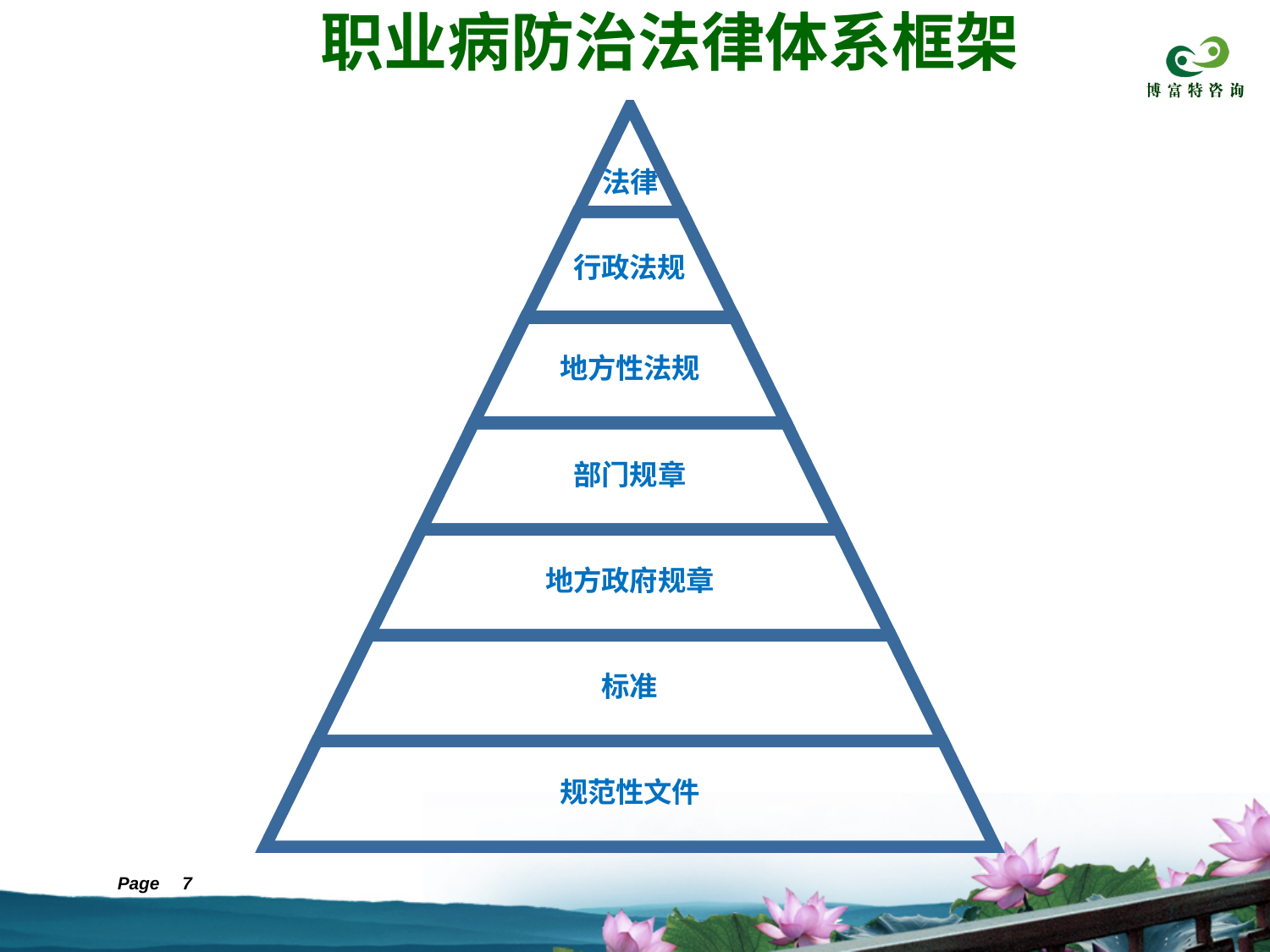

职业病防治法律体系框架

地方性法规
部门规章
地方政府规章
标准
规范性文件
法律
行政法规